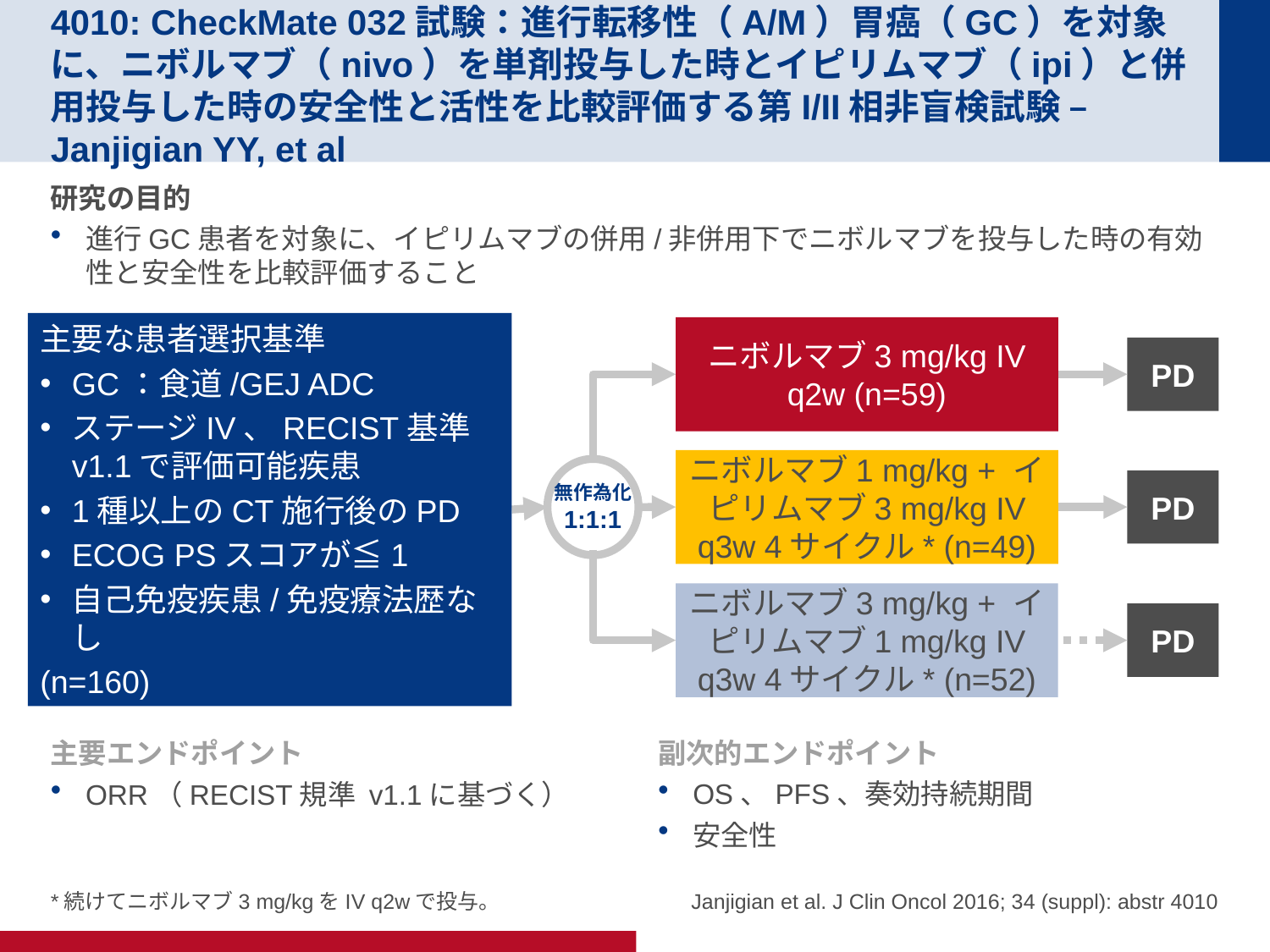

# 4010: CheckMate 032試験：進行転移性（A/M）胃癌（GC）を対象に、ニボルマブ（nivo）を単剤投与した時とイピリムマブ（ipi）と併用投与した時の安全性と活性を比較評価する第I/II相非盲検試験 – Janjigian YY, et al
研究の目的
進行GC患者を対象に、イピリムマブの併用/非併用下でニボルマブを投与した時の有効性と安全性を比較評価すること
主要な患者選択基準
GC：食道/GEJ ADC
ステージIV、RECIST基準 v1.1で評価可能疾患
1種以上のCT施行後のPD
ECOG PSスコアが≦1
自己免疫疾患/免疫療法歴なし
(n=160)
ニボルマブ3 mg/kg IV q2w (n=59)
PD
ニボルマブ1 mg/kg + イピリムマブ3 mg/kg IV q3w 4サイクル* (n=49)
無作為化
1:1:1
PD
ニボルマブ3 mg/kg + イピリムマブ1 mg/kg IV q3w 4サイクル* (n=52)
PD
主要エンドポイント
ORR（RECIST規準 v1.1に基づく）
副次的エンドポイント
OS、PFS、奏効持続期間
安全性

 Janjigian et al. J Clin Oncol 2016; 34 (suppl): abstr 4010
*続けてニボルマブ3 mg/kgをIV q2wで投与。